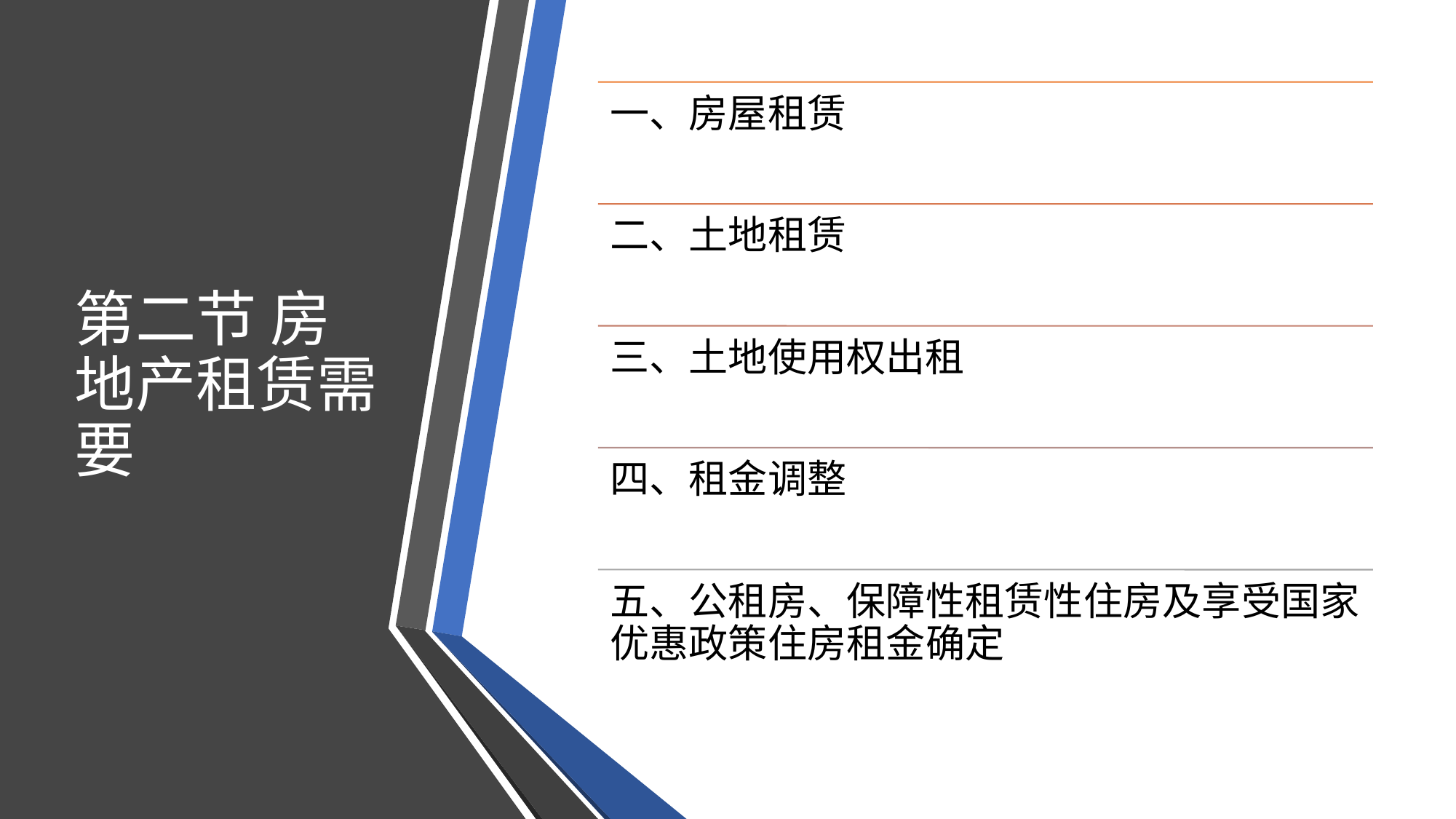

# 第二节 房地产租赁需要
一、房屋租赁
二、土地租赁
三、土地使用权出租
四、租金调整
五、公租房、保障性租赁性住房及享受国家优惠政策住房租金确定